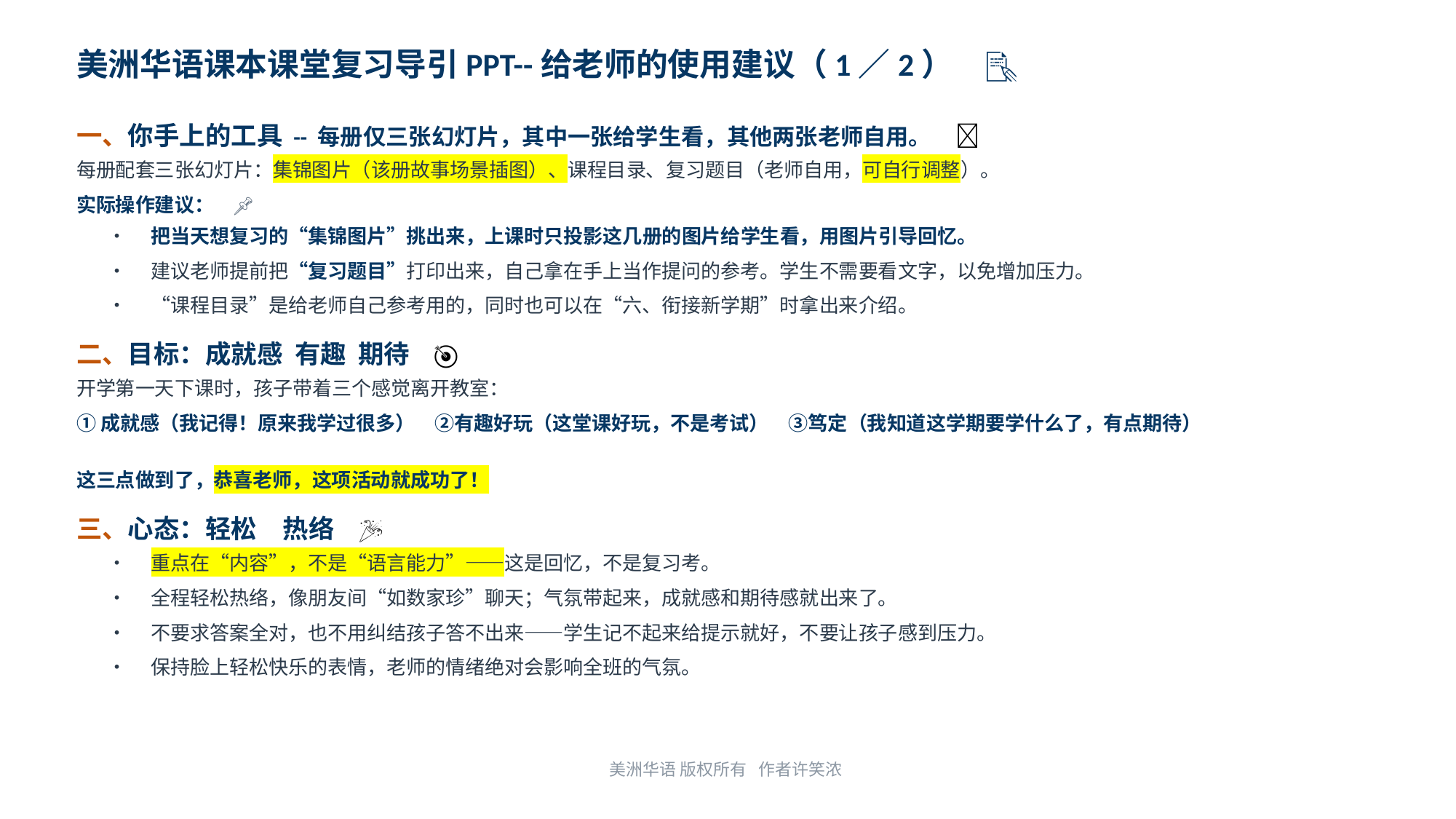

美洲华语课本课堂复习导引PPT--给老师的使用建议（1／2）　📝
一、你手上的工具 -- 每册仅三张幻灯片，其中一张给学生看，其他两张老师自用。　🧰
每册配套三张幻灯片：集锦图片（该册故事场景插图）、课程目录、复习题目（老师自用，可自行调整）。
实际操作建议：　📌
•　把当天想复习的“集锦图片”挑出来，上课时只投影这几册的图片给学生看，用图片引导回忆。
•　建议老师提前把“复习题目”打印出来，自己拿在手上当作提问的参考。学生不需要看文字，以免增加压力。
•　“课程目录”是给老师自己参考用的，同时也可以在“六、衔接新学期”时拿出来介绍。
二、目标：成就感  有趣  期待　🎯
开学第一天下课时，孩子带着三个感觉离开教室：
①成就感（我记得！原来我学过很多）　②有趣好玩（这堂课好玩，不是考试）　③笃定（我知道这学期要学什么了，有点期待）
这三点做到了，恭喜老师，这项活动就成功了！
三、心态：轻松　热络　🎉
•　重点在“内容”，不是“语言能力”——这是回忆，不是复习考。
•　全程轻松热络，像朋友间“如数家珍”聊天；气氛带起来，成就感和期待感就出来了。
•　不要求答案全对，也不用纠结孩子答不出来——学生记不起来给提示就好，不要让孩子感到压力。
•　保持脸上轻松快乐的表情，老师的情绪绝对会影响全班的气氛。
美洲华语 版权所有   作者许笑浓